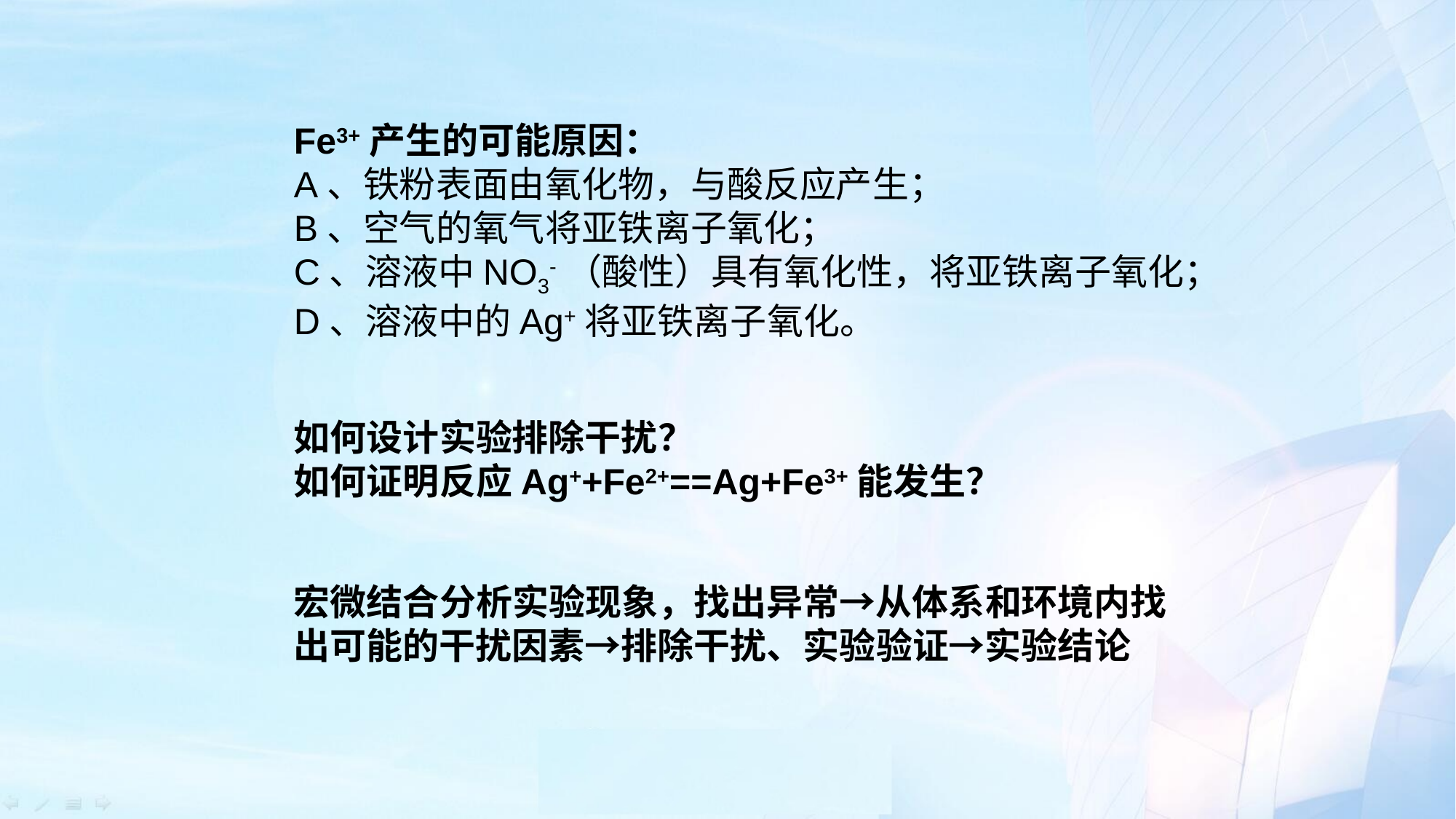

Fe3+产生的可能原因：
A、铁粉表面由氧化物，与酸反应产生；
B、空气的氧气将亚铁离子氧化；
C、溶液中NO3-（酸性）具有氧化性，将亚铁离子氧化；
D、溶液中的Ag+将亚铁离子氧化。
如何设计实验排除干扰？
如何证明反应Ag++Fe2+==Ag+Fe3+能发生？
宏微结合分析实验现象，找出异常→从体系和环境内找出可能的干扰因素→排除干扰、实验验证→实验结论

62